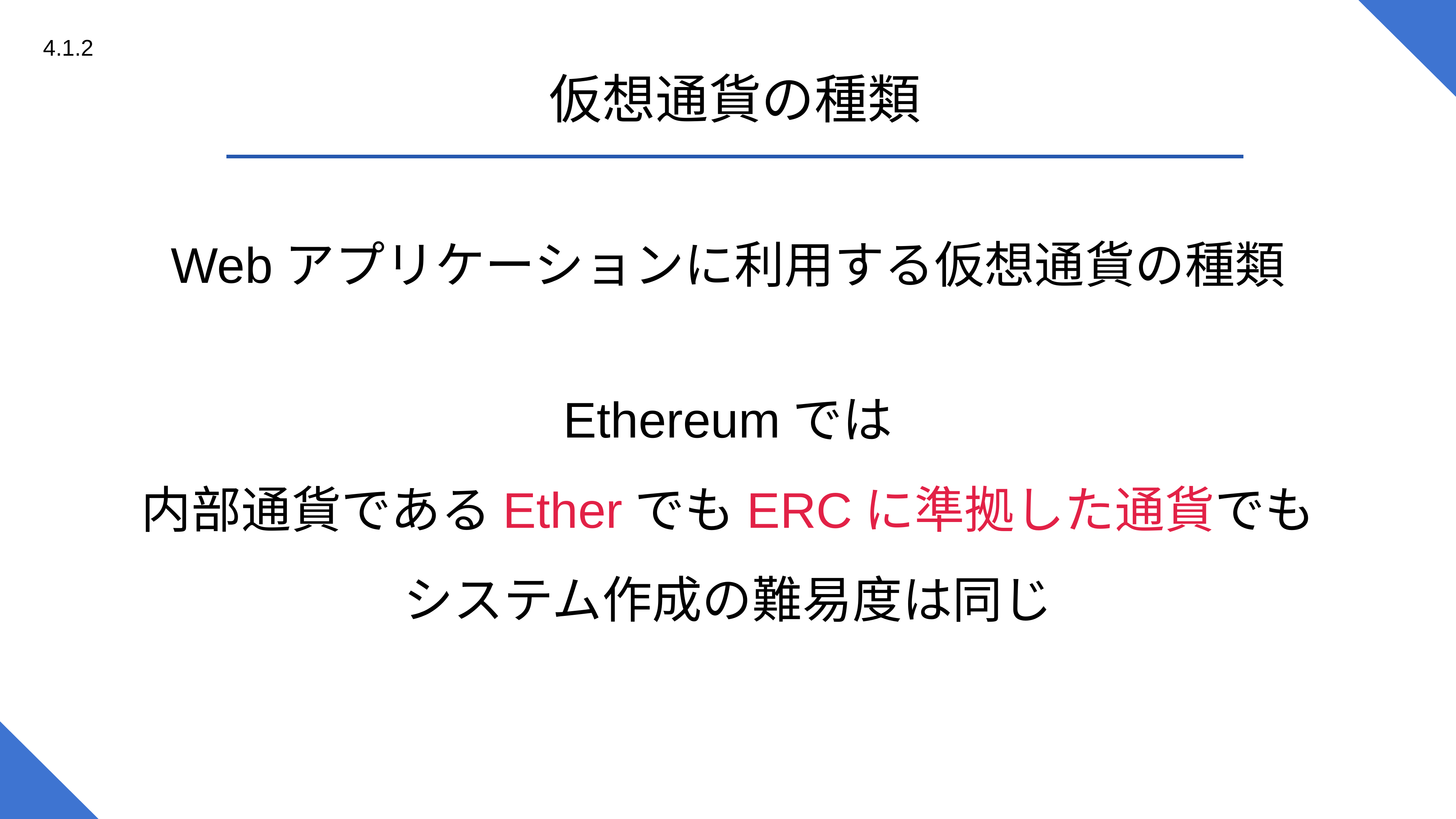

4.1.2
仮想通貨の種類
Webアプリケーションに利用する仮想通貨の種類
Ethereumでは
内部通貨であるEtherでもERCに準拠した通貨でも
システム作成の難易度は同じ
69